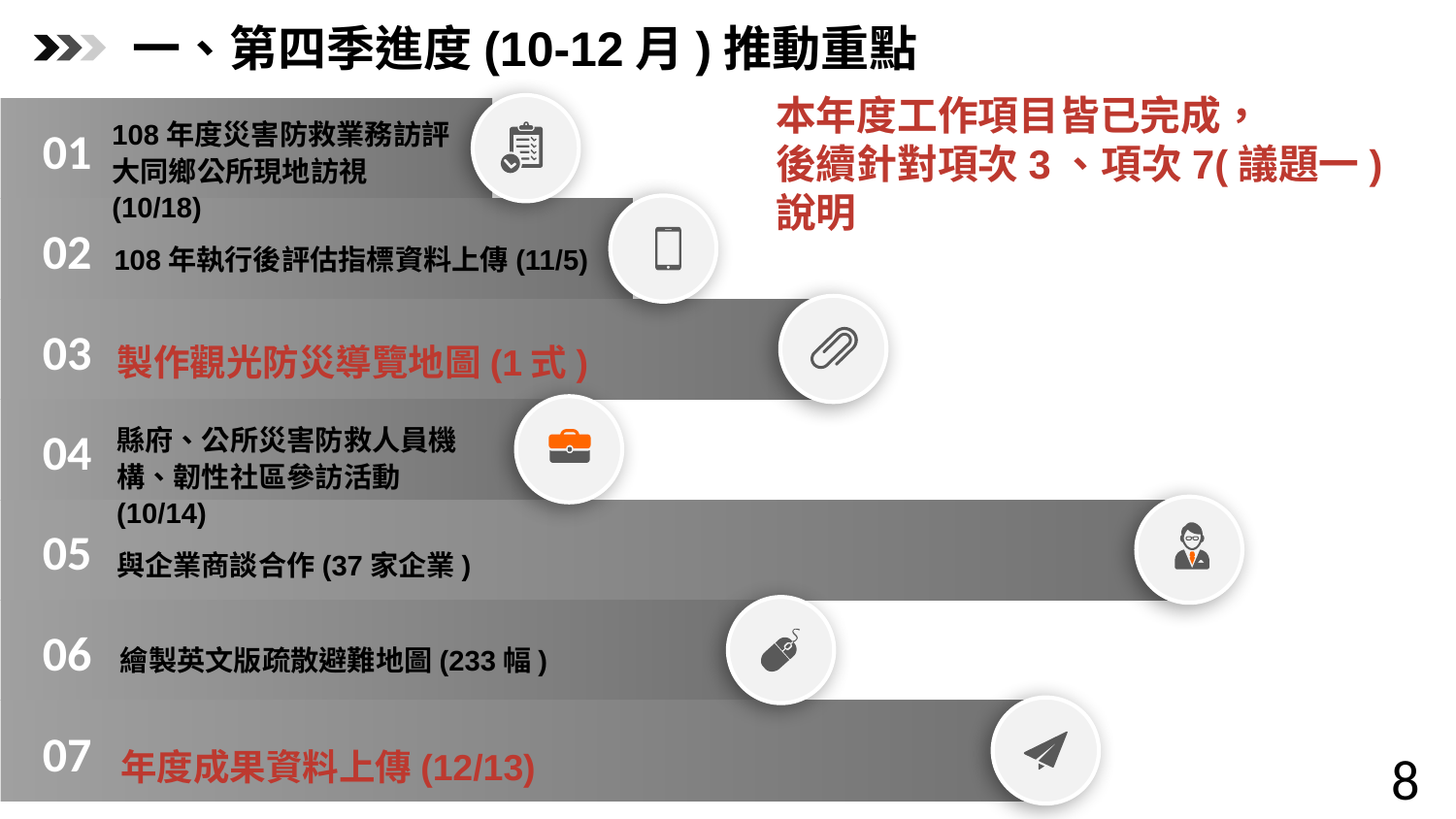

### Chart

| Category | 계열 1 |
|---|---|
| 배경 | 0.0 |
| 1 | 35.0 |
| 2 | 45.0 |
| 3 | 60.0 |
| 4 | 40.0 |
| 5 | 85.0 |
| 6 | 55.0 |
| 7 | 75.0 |

108年度災害防救業務訪評大同鄉公所現地訪視(10/18)
01

02
108年執行後評估指標資料上傳(11/5)

製作觀光防災導覽地圖(1式)
03

縣府、公所災害防救人員機構、韌性社區參訪活動(10/14)
04

05

與企業商談合作(37家企業)

06
繪製英文版疏散避難地圖(233幅)

年度成果資料上傳(12/13)
07

一、第四季進度(10-12月)推動重點
本年度工作項目皆已完成，
後續針對項次3、項次7(議題一)說明
8